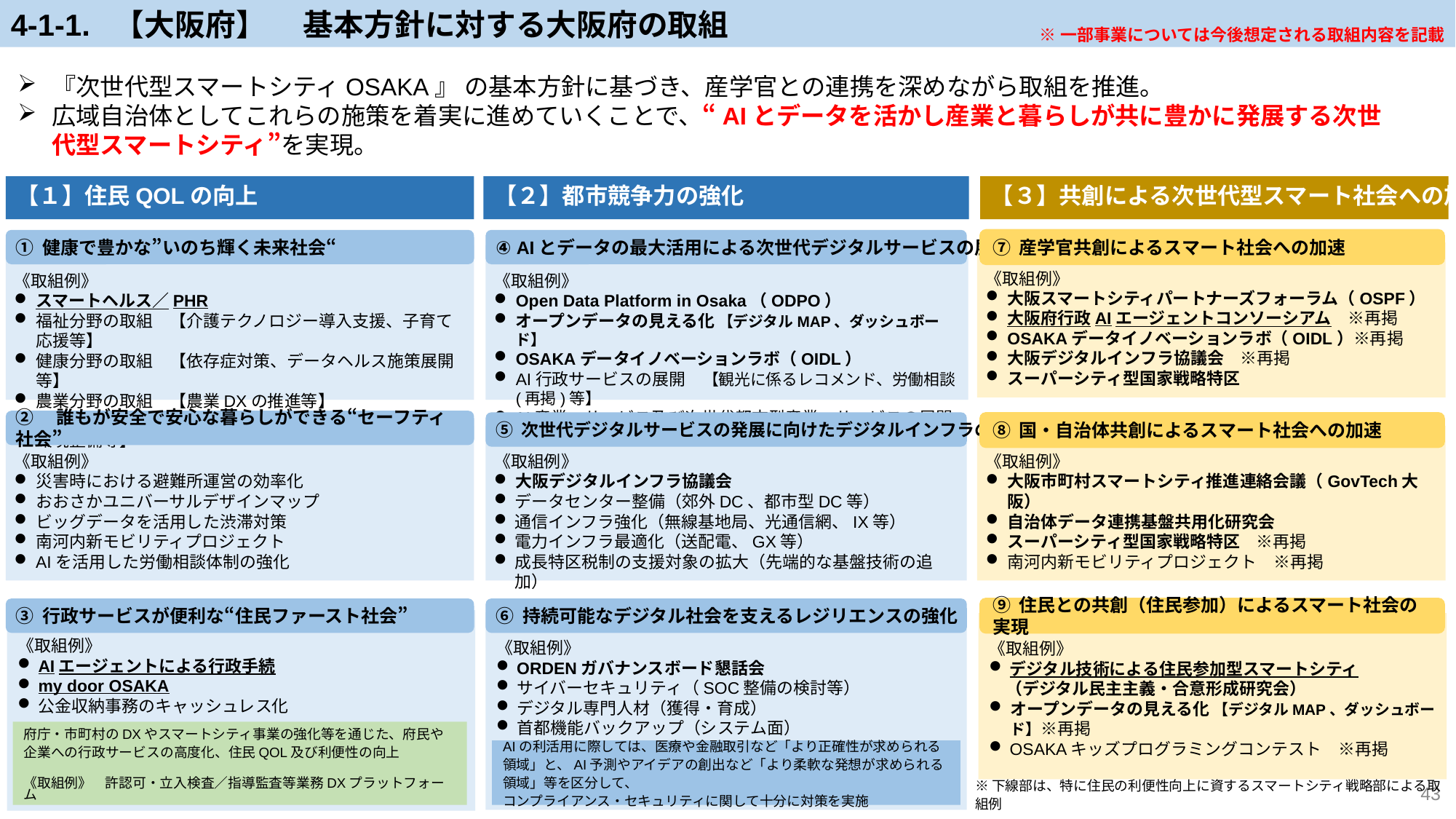

4-1-1.  【大阪府】　 基本方針に対する大阪府の取組
※一部事業については今後想定される取組内容を記載
『次世代型スマートシティOSAKA』 の基本方針に基づき、産学官との連携を深めながら取組を推進。
広域自治体としてこれらの施策を着実に進めていくことで、“AIとデータを活かし産業と暮らしが共に豊かに発展する次世代型スマートシティ”を実現。
【１】住民QOLの向上
【２】都市競争力の強化
【３】共創による次世代型スマート社会への加速
① 健康で豊かな”いのち輝く未来社会“
④ AIとデータの最大活用による次世代デジタルサービスの展開
⑦ 産学官共創によるスマート社会への加速

《取組例》
大阪スマートシティパートナーズフォーラム（OSPF）
大阪府行政AIエージェントコンソーシアム　※再掲
OSAKAデータイノベーションラボ（OIDL）※再掲
大阪デジタルインフラ協議会　※再掲
スーパーシティ型国家戦略特区

《取組例》
スマートヘルス／PHR
福祉分野の取組　【介護テクノロジー導入支援、子育て応援等】
健康分野の取組　【依存症対策、データヘルス施策展開等】
農業分野の取組　【農業DXの推進等】
教育分野の取組　【プログラミングコンテスト、AI活用環境整備等】

《取組例》
Open Data Platform in Osaka（ODPO）
オープンデータの見える化 【デジタルMAP、ダッシュボード】
OSAKAデータイノベーションラボ（OIDL）
AI行政サービスの展開　【観光に係るレコメンド、労働相談(再掲)等】
AI産業・サービス及び次世代都市型産業・サービスの展開　※P37
②　誰もが安全で安心な暮らしができる“セーフティ社会”
⑤ 次世代デジタルサービスの発展に向けたデジタルインフラの充実
⑧ 国・自治体共創によるスマート社会への加速

《取組例》
災害時における避難所運営の効率化
おおさかユニバーサルデザインマップ
ビッグデータを活用した渋滞対策
南河内新モビリティプロジェクト
AIを活用した労働相談体制の強化

《取組例》
大阪デジタルインフラ協議会
データセンター整備（郊外DC、都市型DC等）
通信インフラ強化（無線基地局、光通信網、IX等）
電力インフラ最適化（送配電、GX等）
成長特区税制の支援対象の拡大（先端的な基盤技術の追加）

《取組例》
大阪市町村スマートシティ推進連絡会議（GovTech大阪）
自治体データ連携基盤共用化研究会
スーパーシティ型国家戦略特区　※再掲
南河内新モビリティプロジェクト　※再掲
③ 行政サービスが便利な“住民ファースト社会”
⑥ 持続可能なデジタル社会を支えるレジリエンスの強化
⑨ 住民との共創（住民参加）によるスマート社会の実現

《取組例》
AIエージェントによる行政手続
my door OSAKA
公金収納事務のキャッシュレス化

《取組例》
ORDENガバナンスボード懇話会
サイバーセキュリティ（SOC整備の検討等）
デジタル専門人材（獲得・育成）
首都機能バックアップ（システム面）

《取組例》
デジタル技術による住民参加型スマートシティ
　（デジタル民主主義・合意形成研究会）
オープンデータの見える化 【デジタルMAP、ダッシュボード】※再掲
OSAKAキッズプログラミングコンテスト　※再掲
府庁・市町村のDXやスマートシティ事業の強化等を通じた、府民や企業への行政サービスの高度化、住民QOL及び利便性の向上

《取組例》　許認可・立入検査／指導監査等業務DXプラットフォーム
AIの利活用に際しては、医療や金融取引など「より正確性が求められる領域」と、AI予測やアイデアの創出など「より柔軟な発想が求められる領域」等を区分して、
コンプライアンス・セキュリティに関して十分に対策を実施
43
※下線部は、特に住民の利便性向上に資するスマートシティ戦略部による取組例